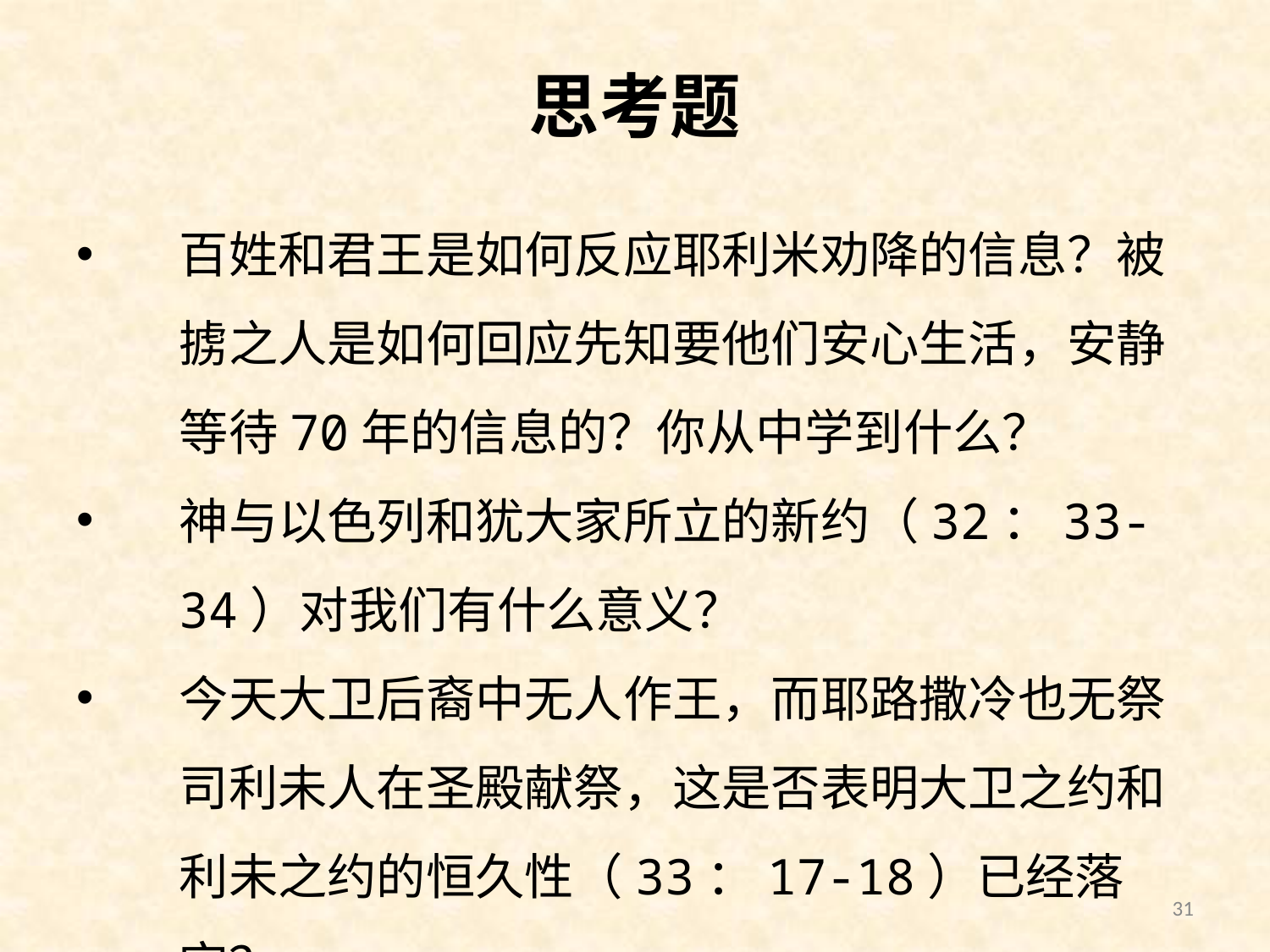

# 思考题
百姓和君王是如何反应耶利米劝降的信息？被掳之人是如何回应先知要他们安心生活，安静等待70年的信息的？你从中学到什么？
神与以色列和犹大家所立的新约（32：33-34）对我们有什么意义？
今天大卫后裔中无人作王，而耶路撒冷也无祭司利未人在圣殿献祭，这是否表明大卫之约和利未之约的恒久性（33：17-18）已经落空？
31